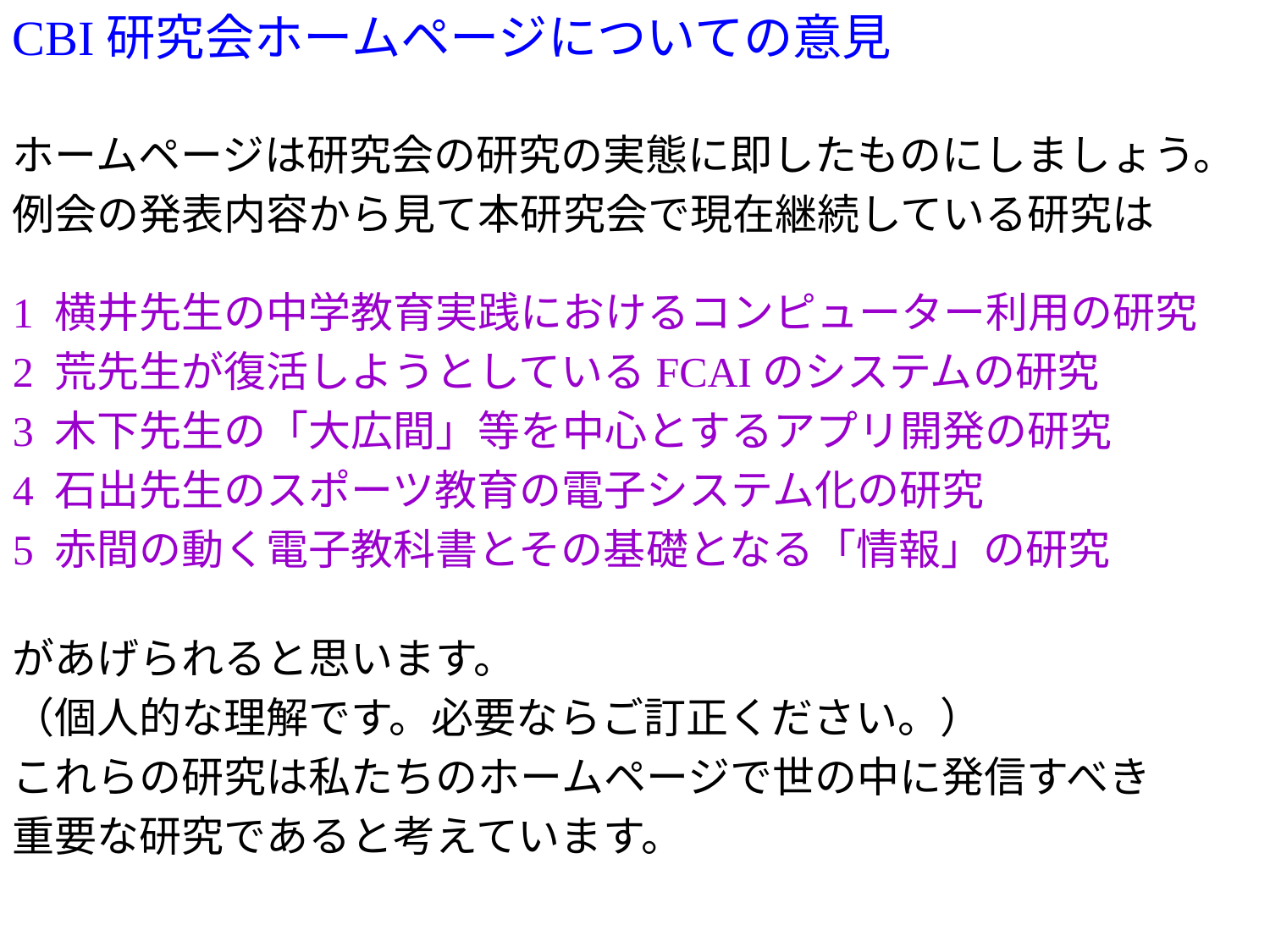

CBI研究会ホームページについての意見
ホームページは研究会の研究の実態に即したものにしましょう。
例会の発表内容から見て本研究会で現在継続している研究は
1 横井先生の中学教育実践におけるコンピューター利用の研究
2 荒先生が復活しようとしているFCAIのシステムの研究
3 木下先生の「大広間」等を中心とするアプリ開発の研究
4 石出先生のスポーツ教育の電子システム化の研究
5 赤間の動く電子教科書とその基礎となる「情報」の研究
があげられると思います。
（個人的な理解です。必要ならご訂正ください。）
これらの研究は私たちのホームページで世の中に発信すべき
重要な研究であると考えています。